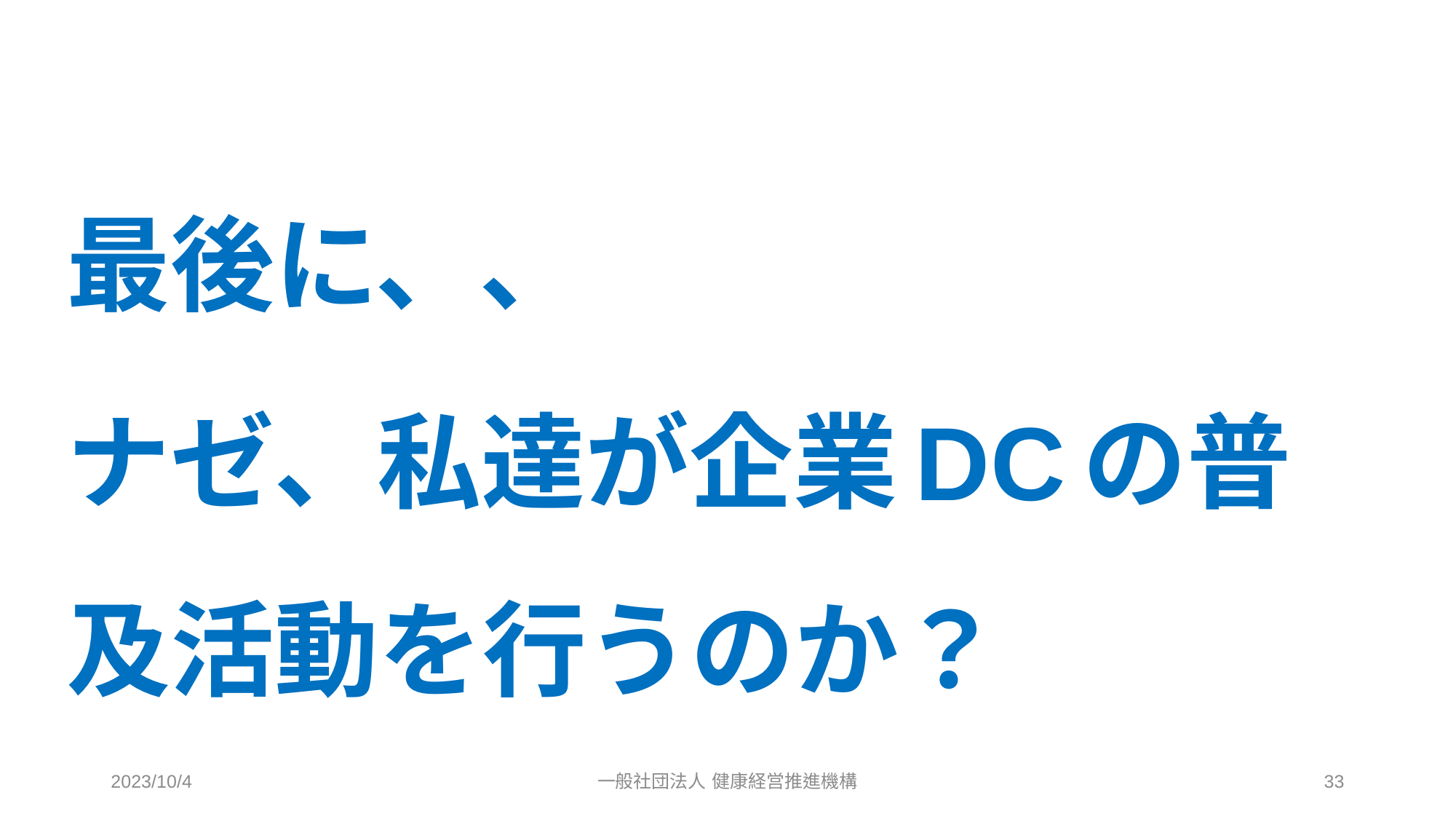

#
最後に、、
ナゼ、私達が企業DCの普及活動を行うのか？
2023/10/4
一般社団法人 健康経営推進機構
33